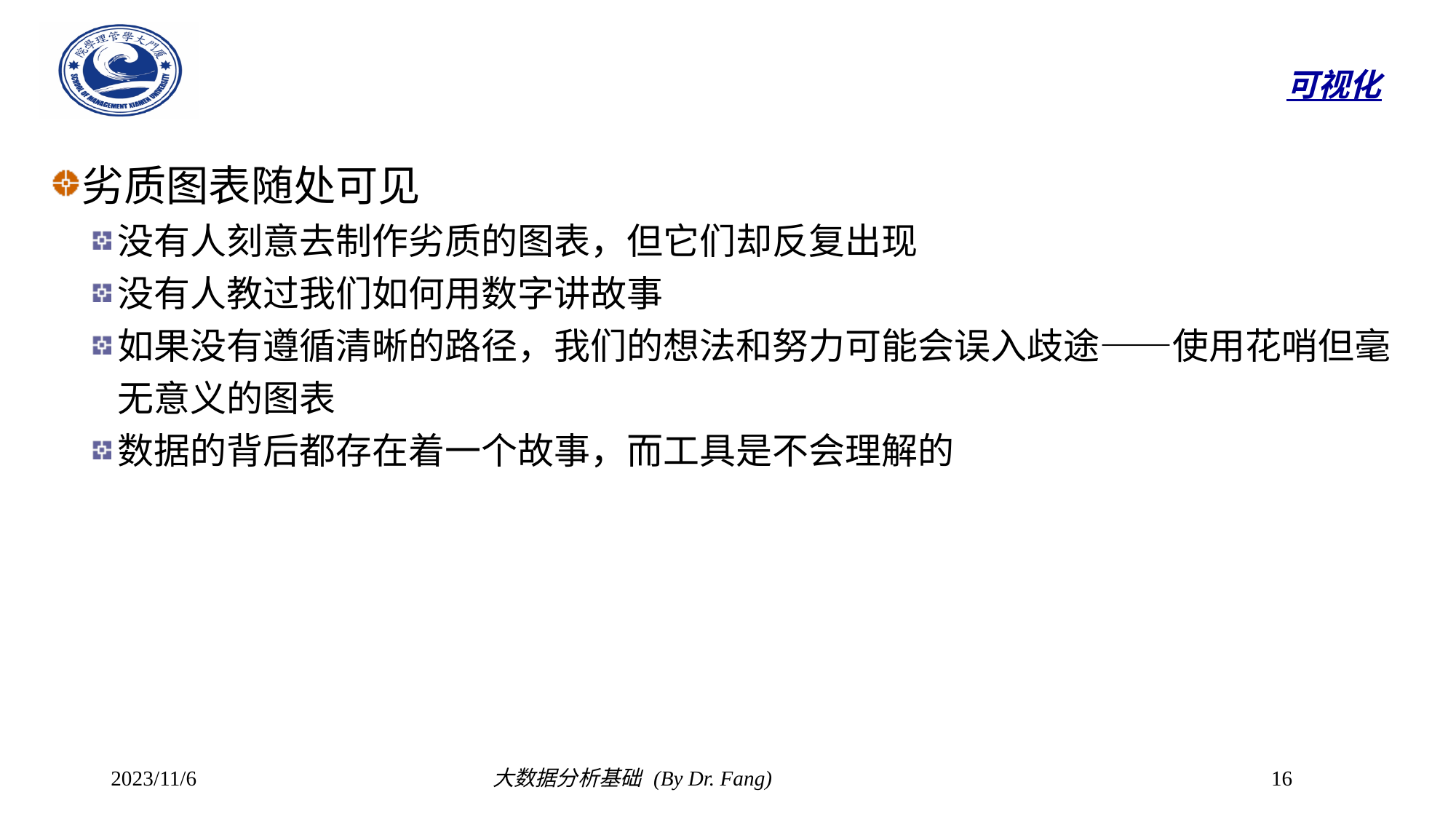

# 可视化
劣质图表随处可见
没有人刻意去制作劣质的图表，但它们却反复出现
没有人教过我们如何用数字讲故事
如果没有遵循清晰的路径，我们的想法和努力可能会误入歧途——使用花哨但毫无意义的图表
数据的背后都存在着一个故事，而工具是不会理解的
2023/11/6
大数据分析基础 (By Dr. Fang)
16